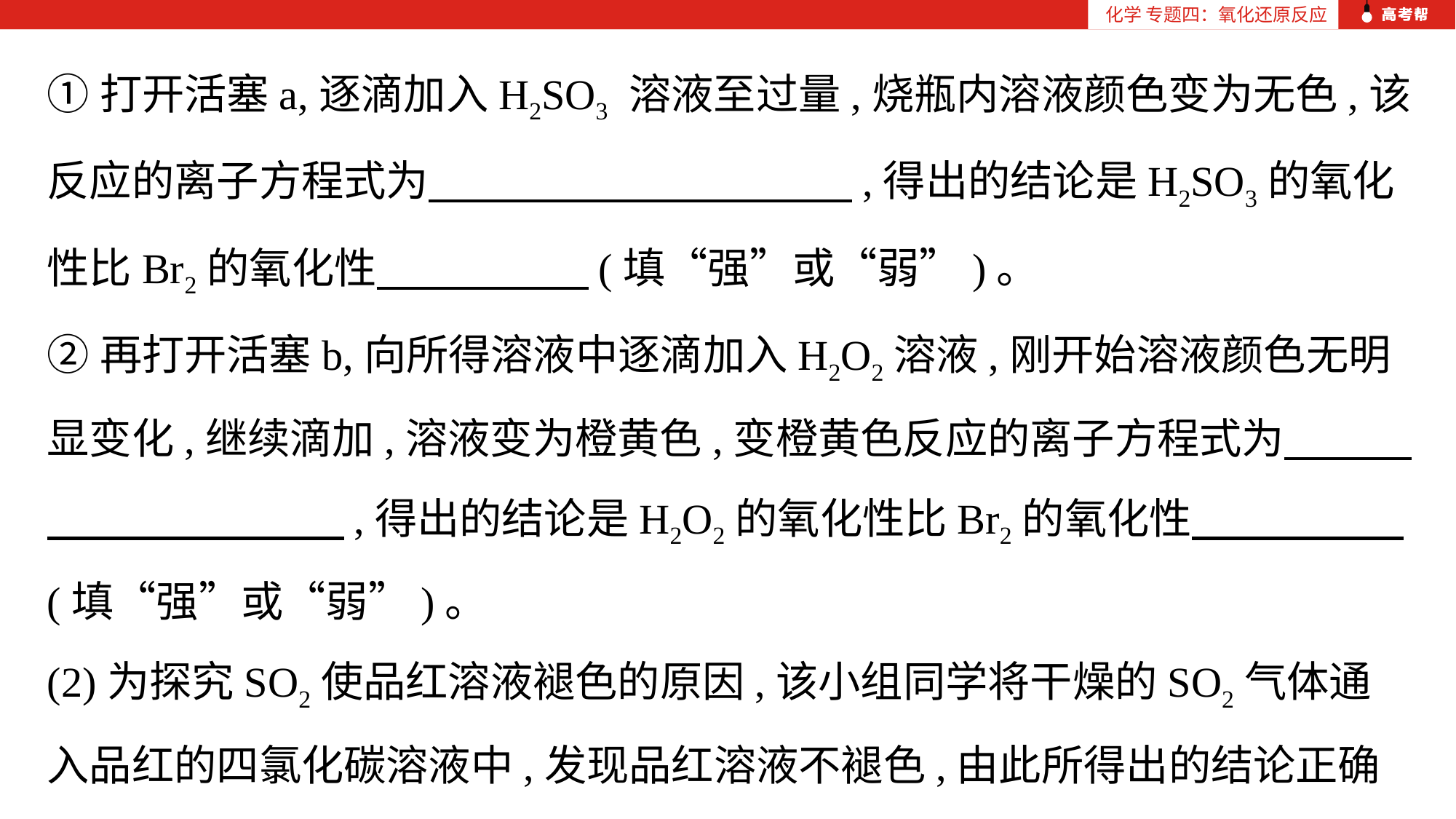

化学 专题四：氧化还原反应

①打开活塞a,逐滴加入H2SO3 溶液至过量,烧瓶内溶液颜色变为无色,该反应的离子方程式为　　　　　　　　　　,得出的结论是H2SO3的氧化性比Br2的氧化性　　　　　(填“强”或“弱”)。
②再打开活塞b,向所得溶液中逐滴加入H2O2溶液,刚开始溶液颜色无明显变化,继续滴加,溶液变为橙黄色,变橙黄色反应的离子方程式为　　　　　　　　　　,得出的结论是H2O2的氧化性比Br2的氧化性　　　　　(填“强”或“弱”)。
(2)为探究SO2使品红溶液褪色的原因,该小组同学将干燥的SO2气体通入品红的四氯化碳溶液中,发现品红溶液不褪色,由此所得出的结论正确的是　　　　　(填编号)。